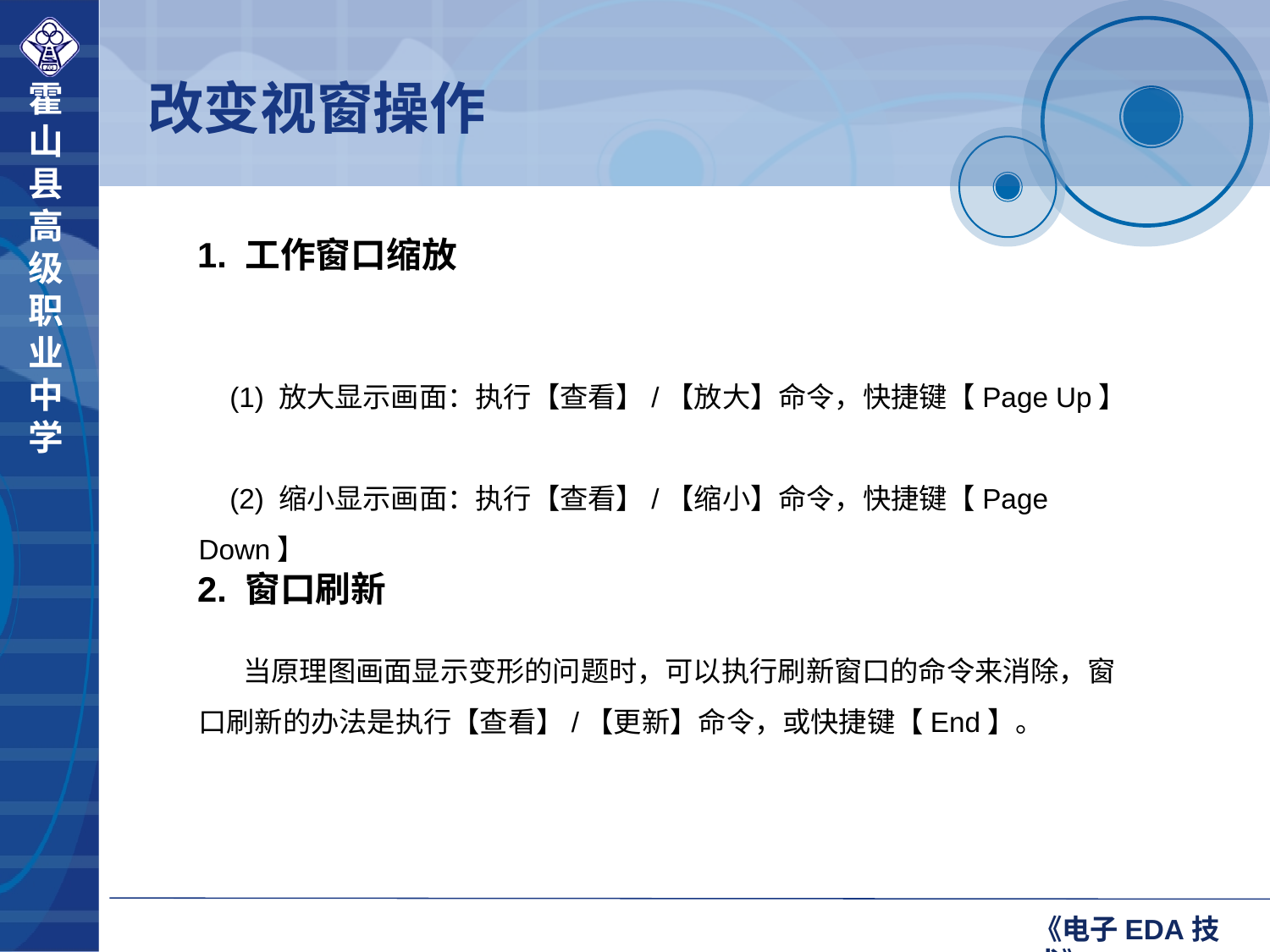

改变视窗操作
1. 工作窗口缩放
    (1) 放大显示画面：执行【查看】/【放大】命令，快捷键【Page Up】

    (2) 缩小显示画面：执行【查看】/【缩小】命令，快捷键【Page Down】
2. 窗口刷新
      当原理图画面显示变形的问题时，可以执行刷新窗口的命令来消除，窗口刷新的办法是执行【查看】/【更新】命令，或快捷键【End】。